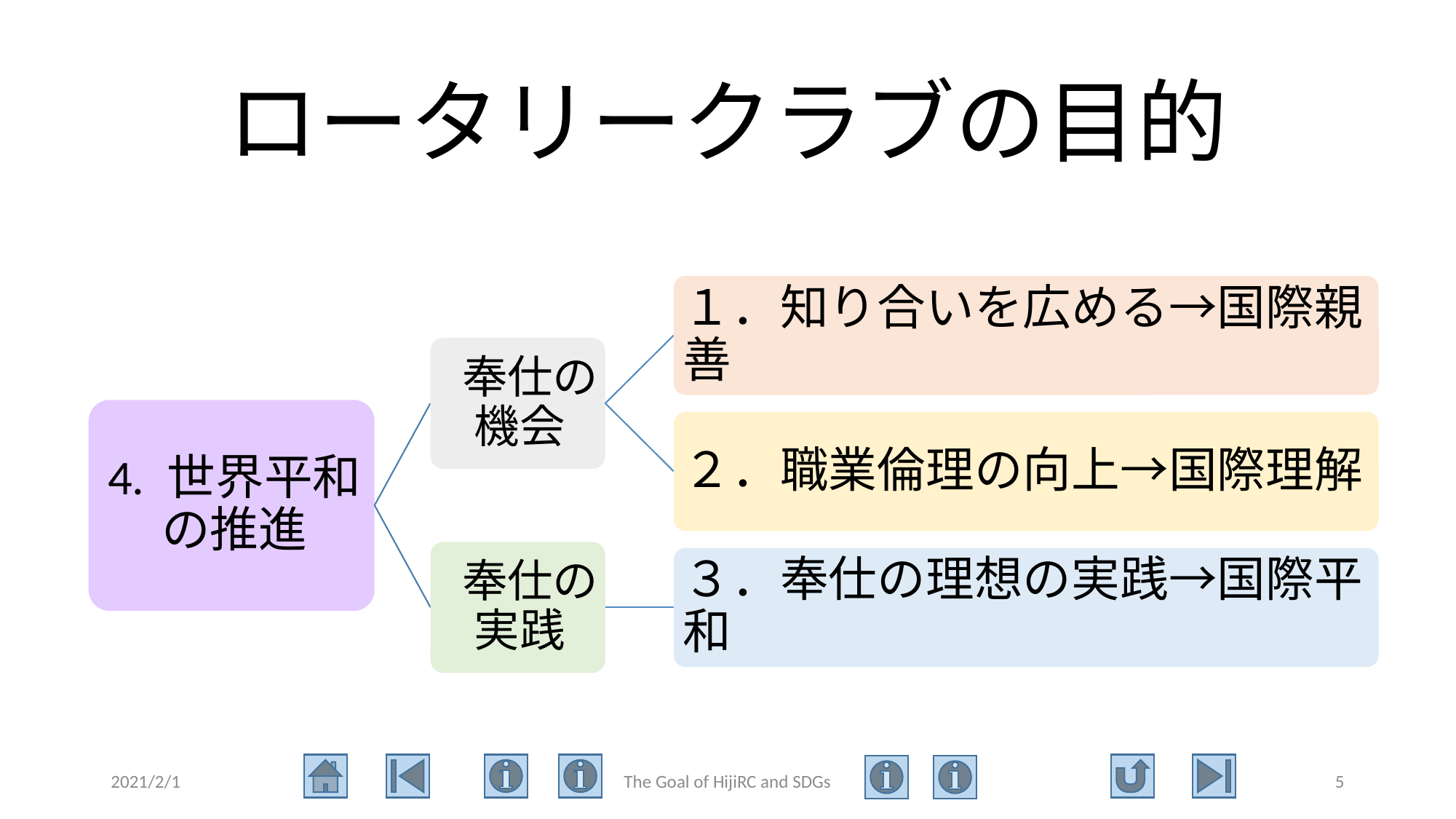

# ロータリークラブの目的
4. 世界平和
の推進

 奉仕の
機会

１．知り合いを広める→国際親善

２．職業倫理の向上→国際理解

 奉仕の
実践

３．奉仕の理想の実践→国際平和
2021/2/1
The Goal of HijiRC and SDGs
5